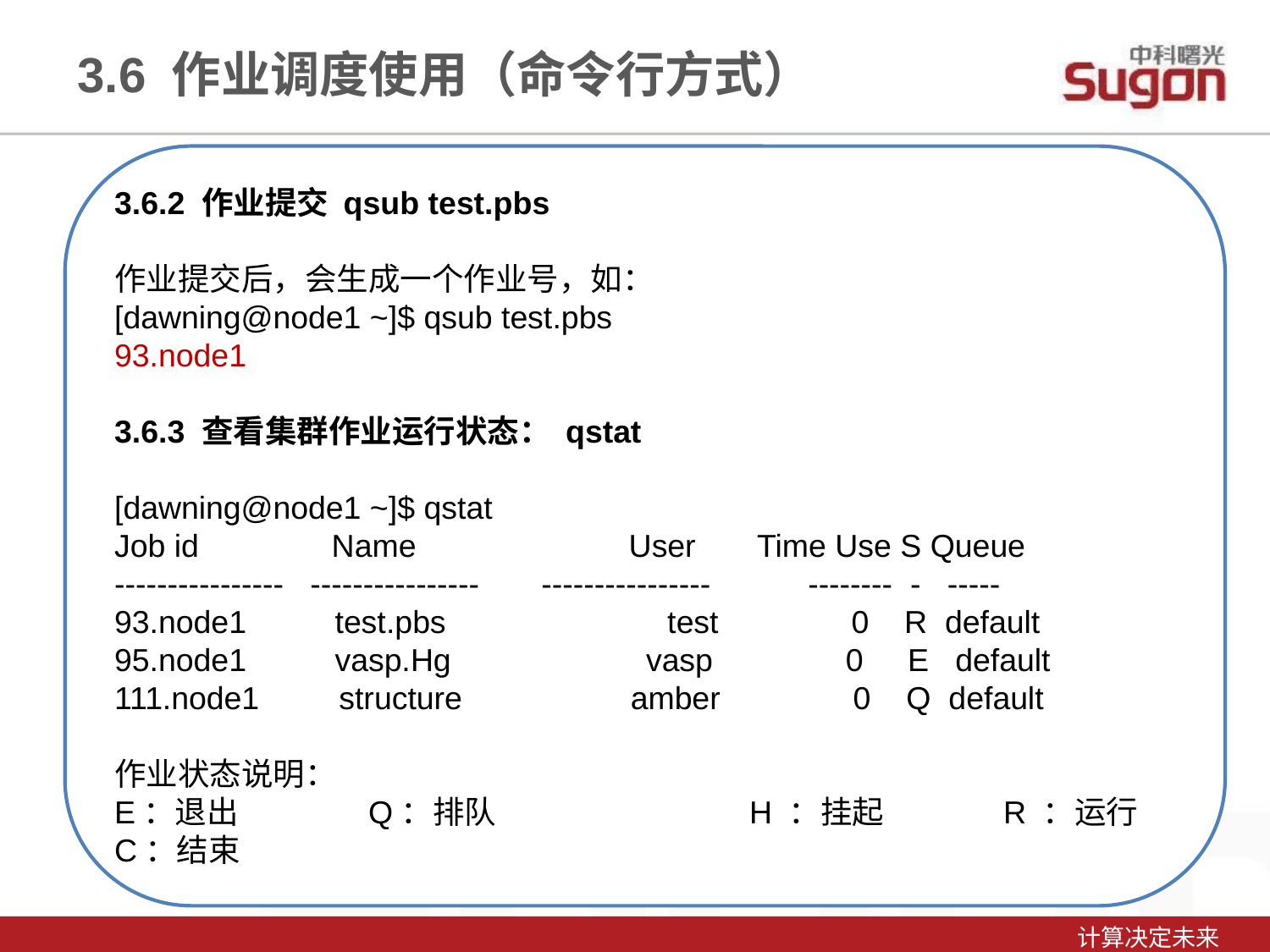

3.6 作业调度使用（命令行方式）

3.6.2 作业提交 qsub test.pbs

作业提交后，会生成一个作业号，如：
[dawning@node1 ~]$ qsub test.pbs
93.node1

3.6.3 查看集群作业运行状态： qstat

[dawning@node1 ~]$ qstat
Job id               Name                        User       Time Use S Queue
----------------   ----------------       ----------------           --------  -   -----
93.node1          test.pbs                         test               0    R  default
95.node1          vasp.Hg                      vasp               0     E   default
111.node1         structure                   amber               0    Q  default

作业状态说明：
E：退出		Q：排队		H ：挂起	R ：运行
C：结束